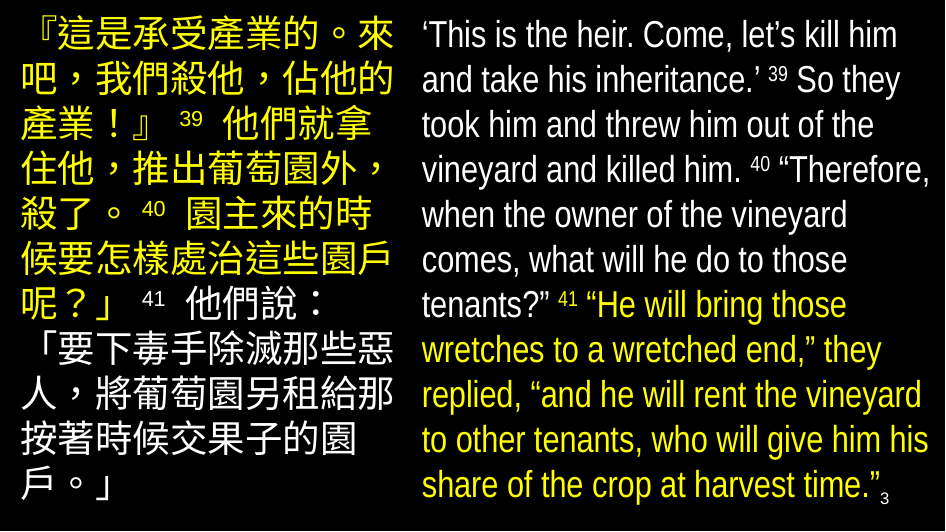

『這是承受產業的。來吧，我們殺他，佔他的產業！』39 他們就拿住他，推出葡萄園外，殺了。40 園主來的時候要怎樣處治這些園戶呢？」41 他們說：「要下毒手除滅那些惡人，將葡萄園另租給那按著時候交果子的園戶。」
‘This is the heir. Come, let’s kill him and take his inheritance.’ 39 So they took him and threw him out of the vineyard and killed him. 40 “Therefore, when the owner of the vineyard comes, what will he do to those tenants?” 41 “He will bring those wretches to a wretched end,” they replied, “and he will rent the vineyard to other tenants, who will give him his share of the crop at harvest time.”
3